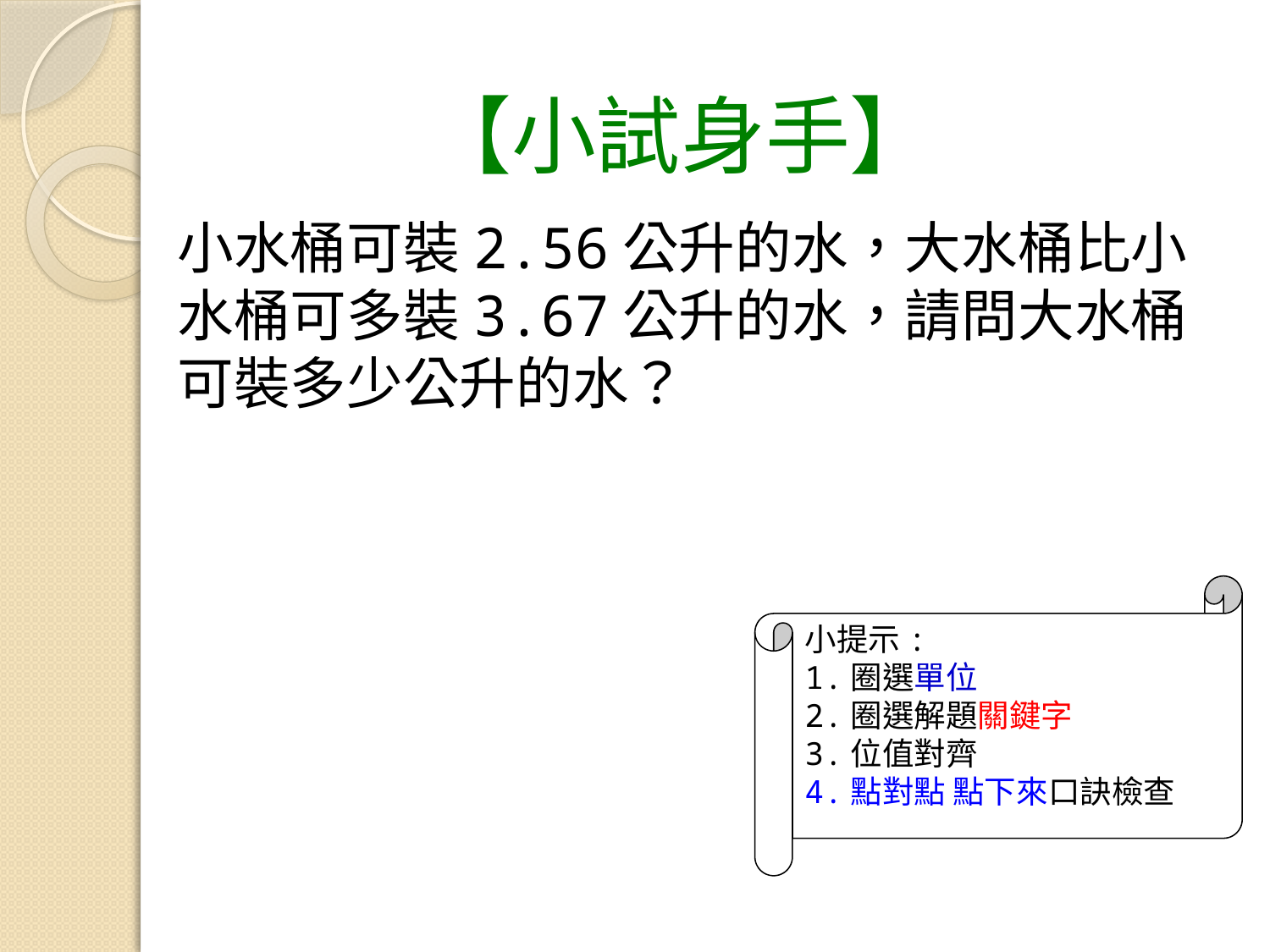

【小試身手】
小水桶可裝2.56公升的水，大水桶比小水桶可多裝3.67公升的水，請問大水桶可裝多少公升的水？
小提示:
1.圈選單位
2.圈選解題關鍵字
3.位值對齊
4.點對點 點下來口訣檢查